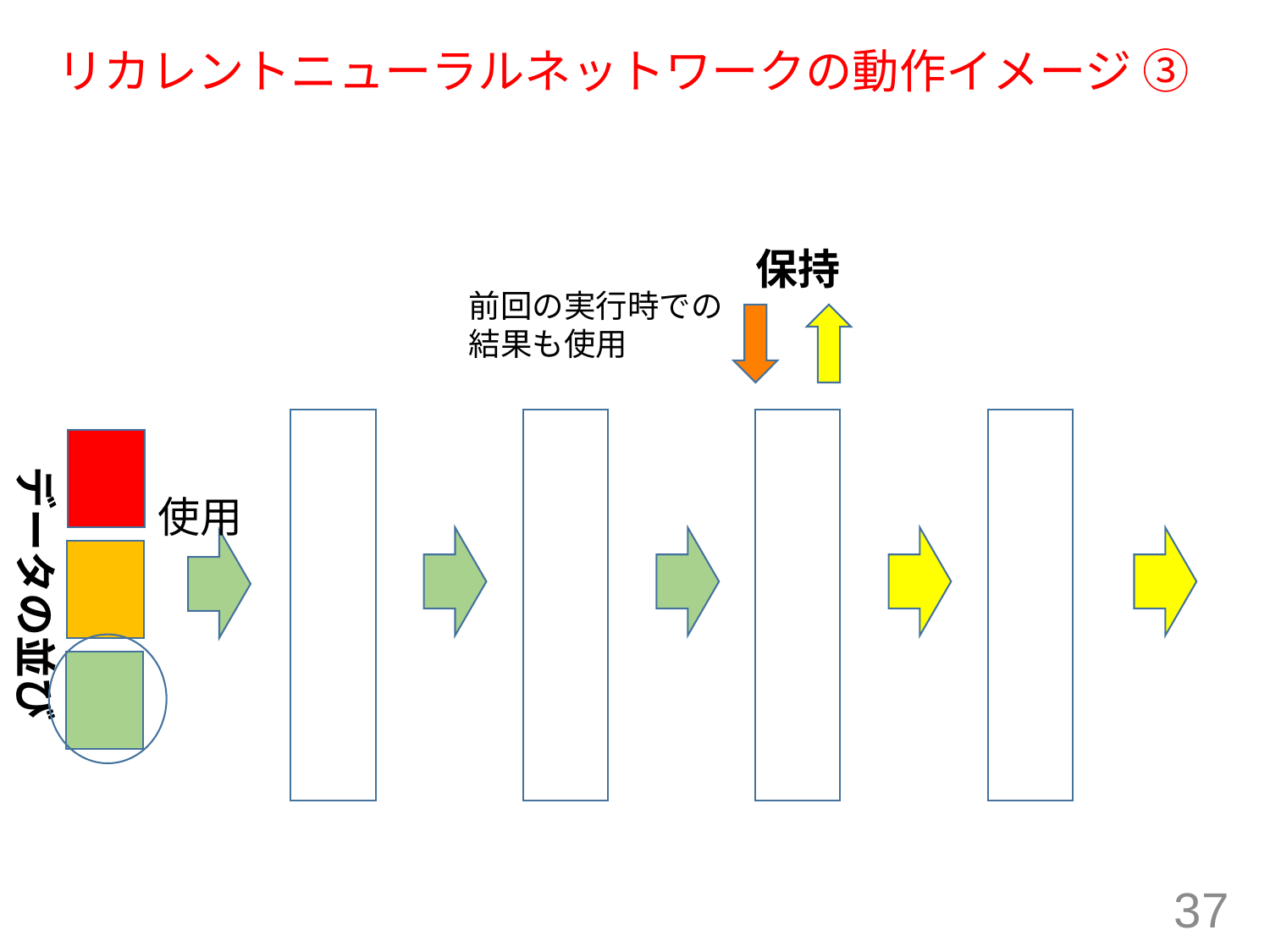

# リカレントニューラルネットワークの動作イメージ ③
保持
前回の実行時での
結果も使用

データの並び
使用

37